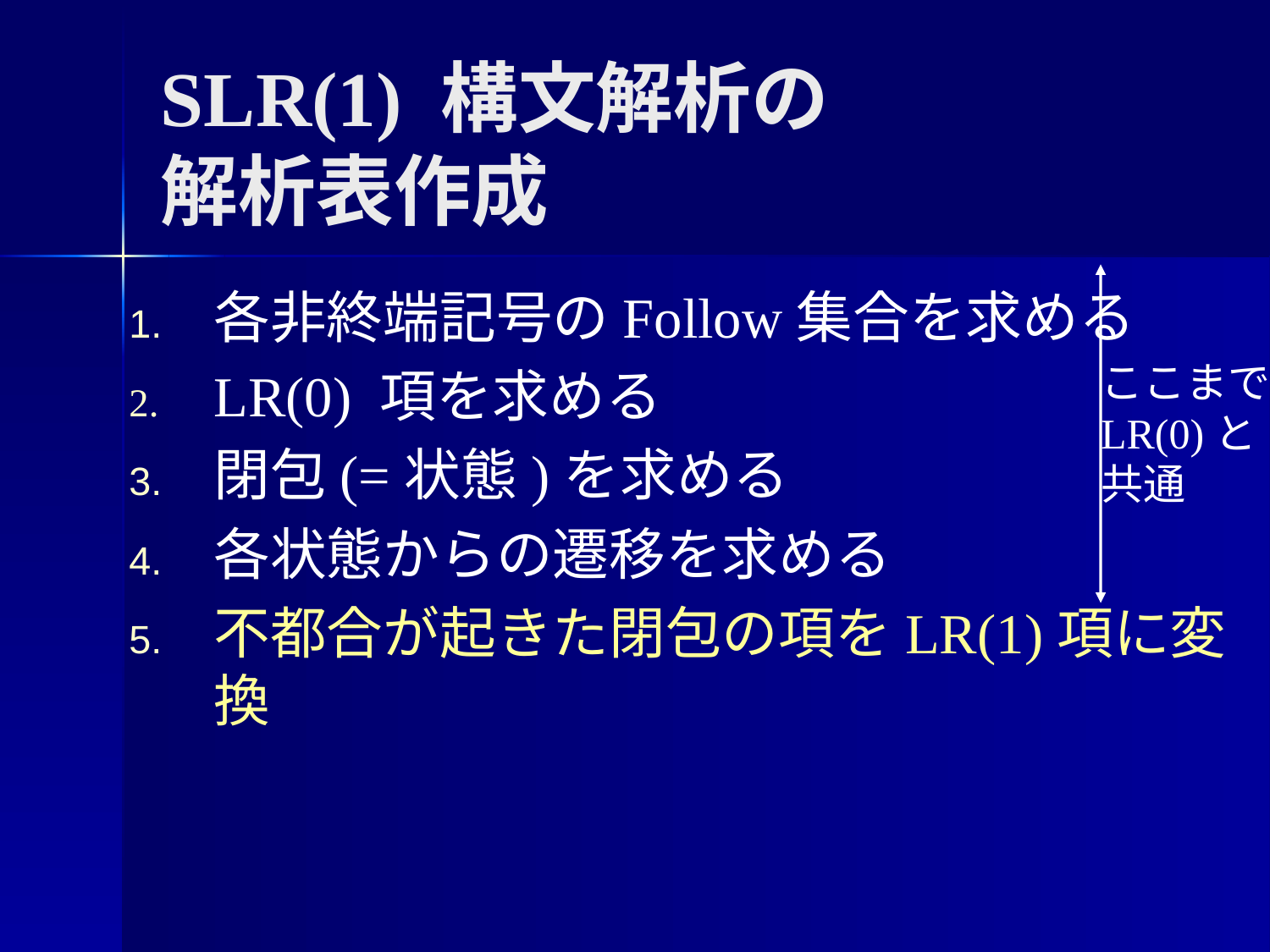

# SLR(1) 構文解析の 解析表作成

各非終端記号のFollow集合を求める
LR(0) 項を求める
閉包(=状態)を求める
各状態からの遷移を求める
不都合が起きた閉包の項をLR(1)項に変換
ここまで
LR(0)と
共通